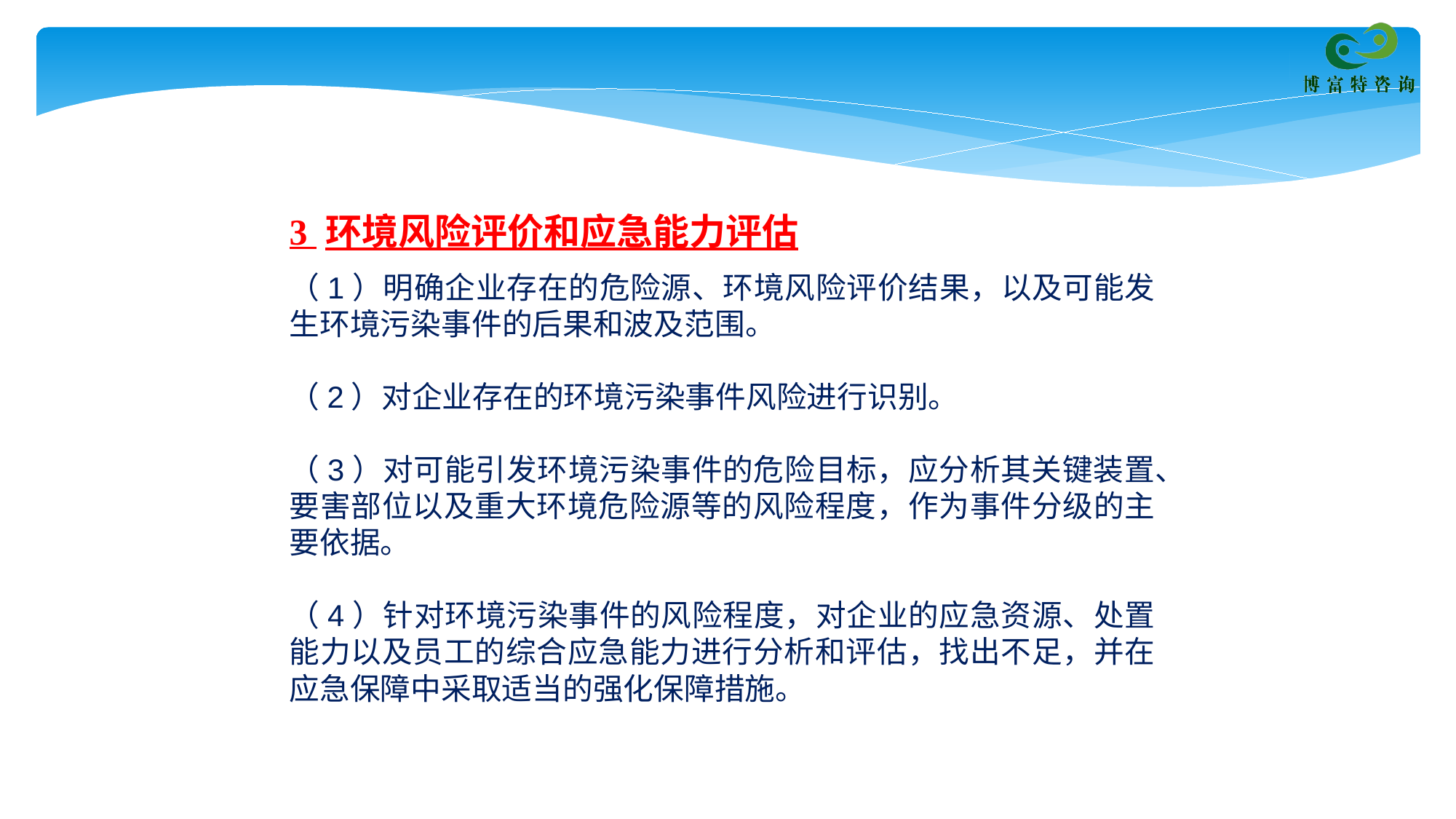

3 环境风险评价和应急能力评估

（1）明确企业存在的危险源、环境风险评价结果，以及可能发生环境污染事件的后果和波及范围。

（2）对企业存在的环境污染事件风险进行识别。

（3）对可能引发环境污染事件的危险目标，应分析其关键装置、要害部位以及重大环境危险源等的风险程度，作为事件分级的主要依据。

（4）针对环境污染事件的风险程度，对企业的应急资源、处置能力以及员工的综合应急能力进行分析和评估，找出不足，并在应急保障中采取适当的强化保障措施。